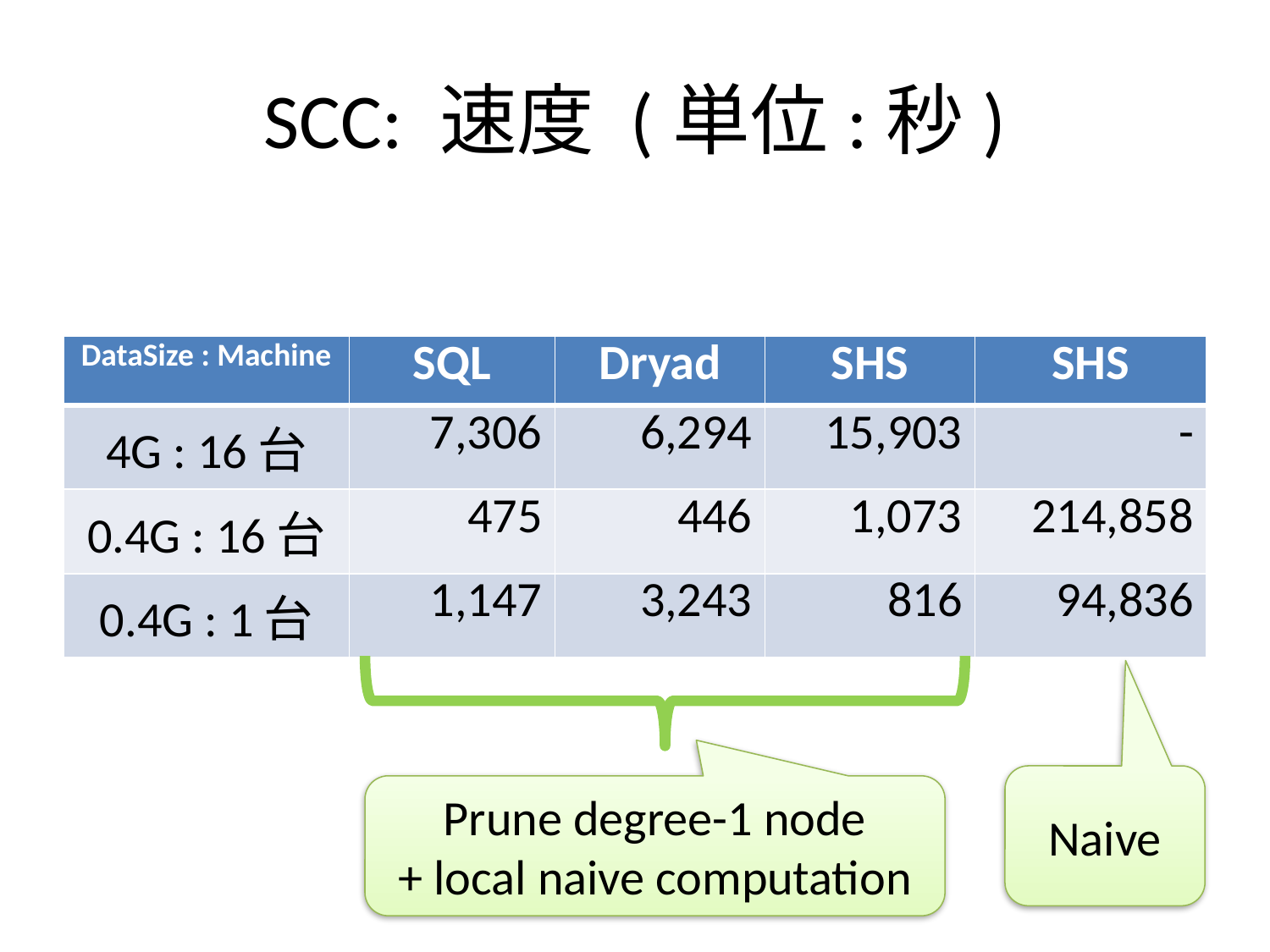

# SCC: 速度 (単位:秒)
| DataSize : Machine | SQL | Dryad | SHS | SHS |
| --- | --- | --- | --- | --- |
| 4G : 16台 | 7,306 | 6,294 | 15,903 | - |
| 0.4G : 16台 | 475 | 446 | 1,073 | 214,858 |
| 0.4G : 1台 | 1,147 | 3,243 | 816 | 94,836 |

Naive
Prune degree-1 node
+ local naive computation